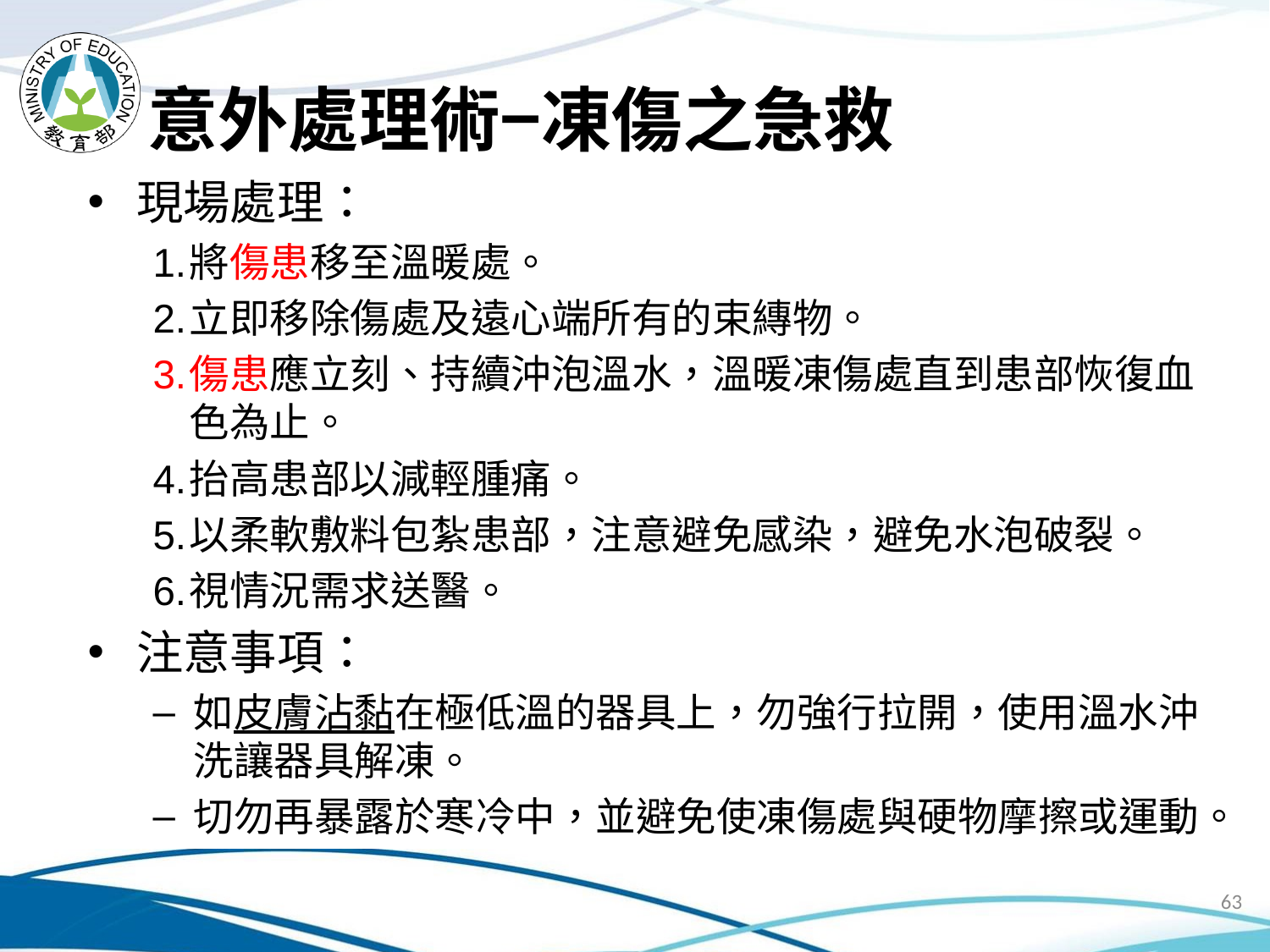

# 意外處理術−凍傷之急救
現場處理：
將傷患移至溫暖處。
立即移除傷處及遠心端所有的束縳物。
傷患應立刻、持續沖泡溫水，溫暖凍傷處直到患部恢復血色為止。
抬高患部以減輕腫痛。
以柔軟敷料包紮患部，注意避免感染，避免水泡破裂。
視情況需求送醫。
注意事項：
如皮膚沾黏在極低溫的器具上，勿強行拉開，使用溫水沖洗讓器具解凍。
切勿再暴露於寒冷中，並避免使凍傷處與硬物摩擦或運動。
63